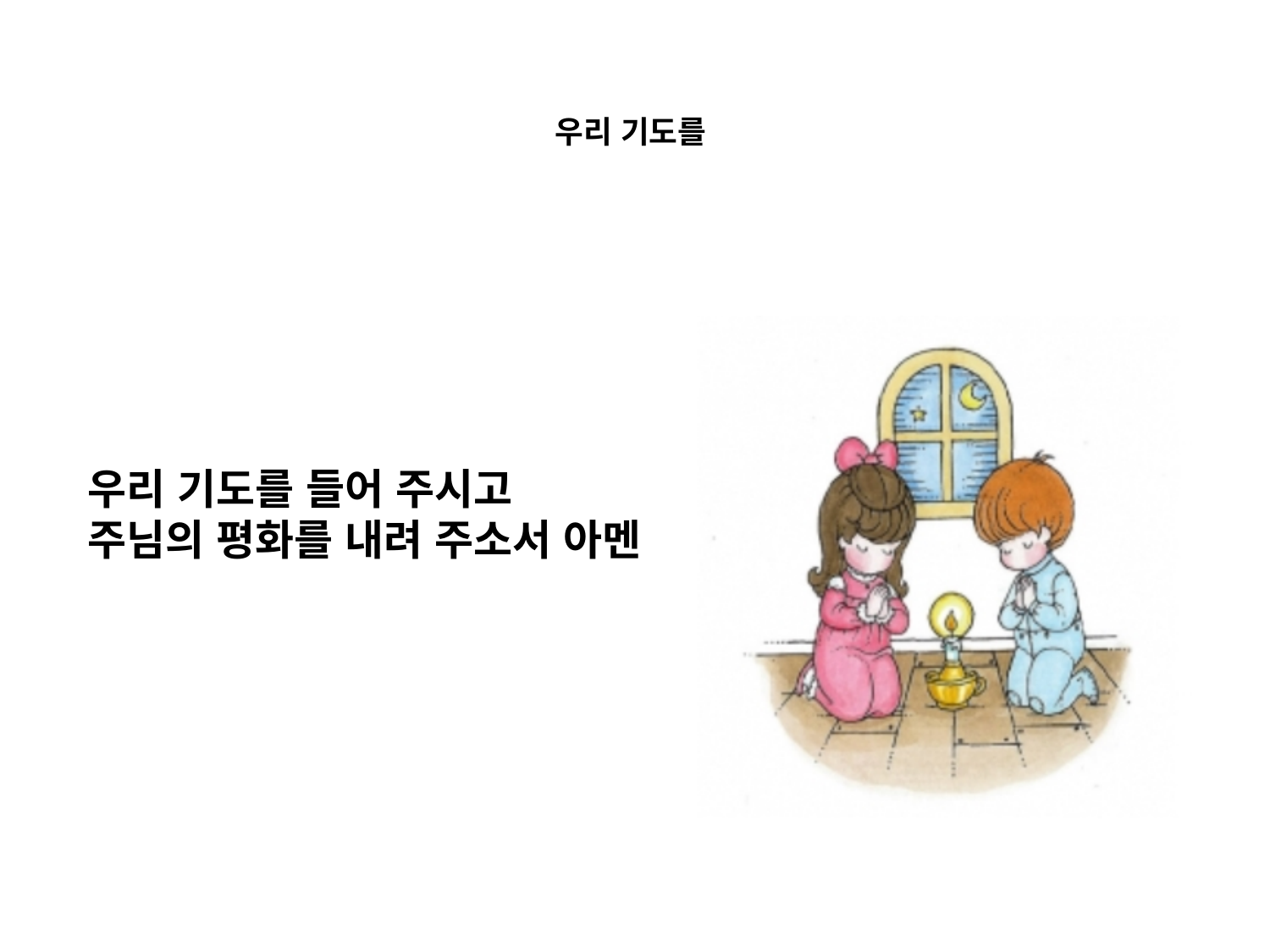

# 우리 기도를
우리 기도를 들어 주시고
주님의 평화를 내려 주소서 아멘